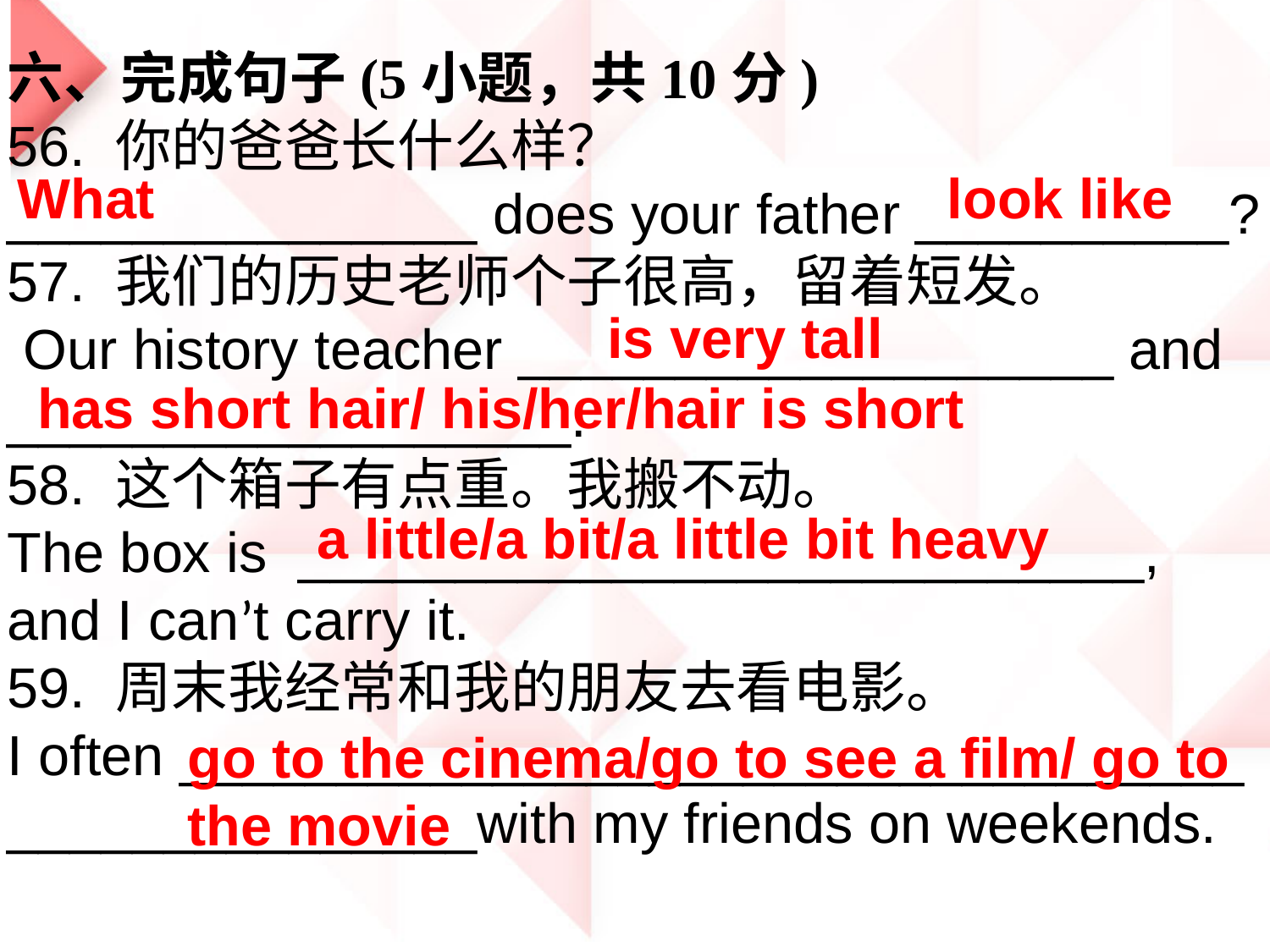

六、完成句子(5小题，共10分)
56. 你的爸爸长什么样？
_______________ does your father __________?
57. 我们的历史老师个子很高，留着短发。
 Our history teacher ___________________ and  __________________.
58. 这个箱子有点重。我搬不动。
The box is  ___________________________, and I can’t carry it.
59. 周末我经常和我的朋友去看电影。
I often __________________________________ _______________with my friends on weekends.

What
look like
is very tall
has short hair/ his/her/hair is short
a little/a bit/a little bit heavy
go to the cinema/go to see a film/ go to the movie